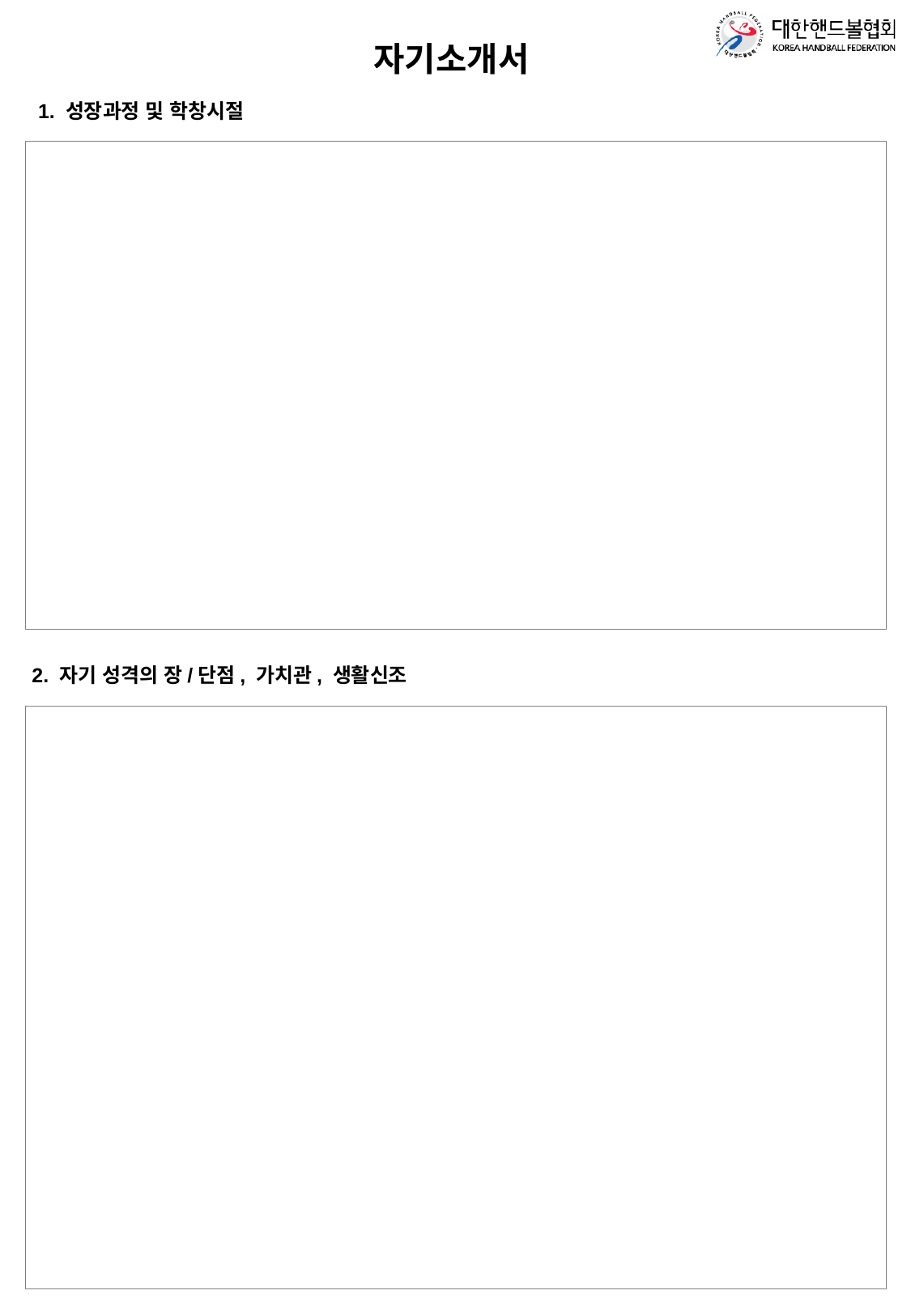

자기소개서
1. 성장과정 및 학창시절

2. 자기 성격의 장/단점, 가치관, 생활신조